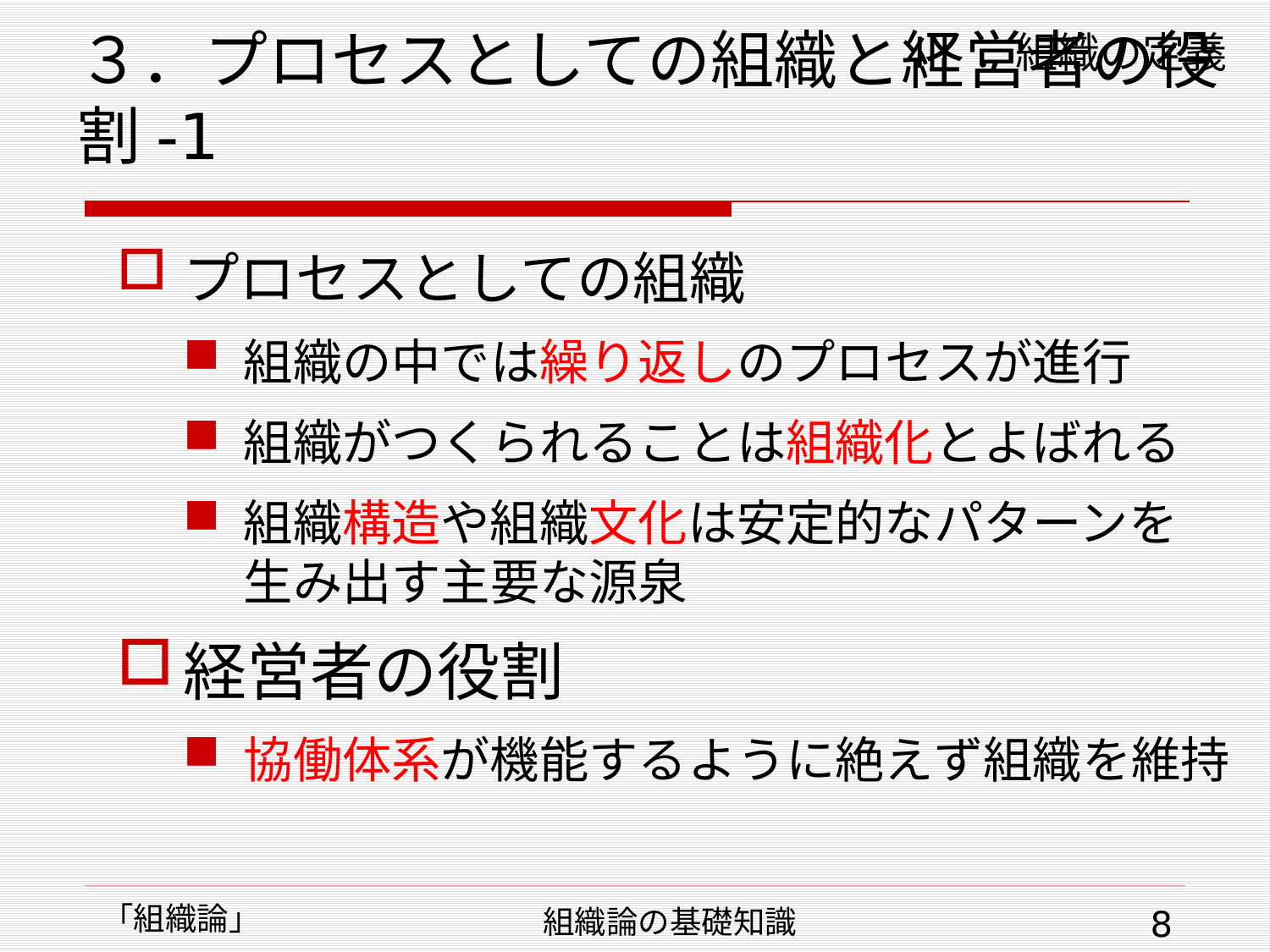

Ⅲ ．組織の定義
# ３．プロセスとしての組織と経営者の役割-1
プロセスとしての組織
組織の中では繰り返しのプロセスが進行
組織がつくられることは組織化とよばれる
組織構造や組織文化は安定的なパターンを
生み出す主要な源泉
経営者の役割
協働体系が機能するように絶えず組織を維持
「組織論」
組織論の基礎知識
8